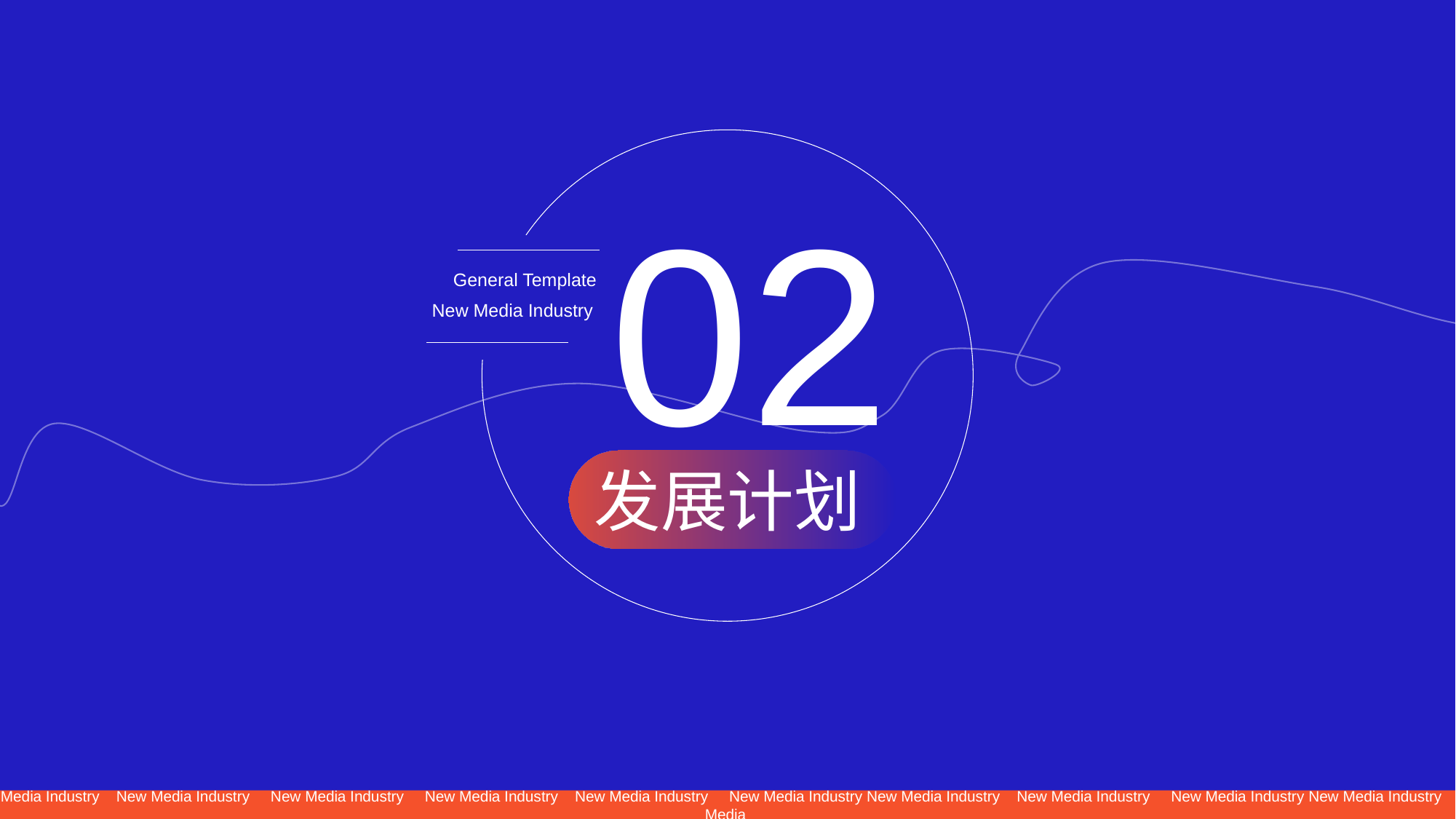

02
General Template
New Media Industry

发展计划
New Media Industry    New Media Industry     New Media Industry     New Media Industry    New Media Industry     New Media Industry New Media Industry    New Media Industry     New Media Industry New Media Industry    New Media